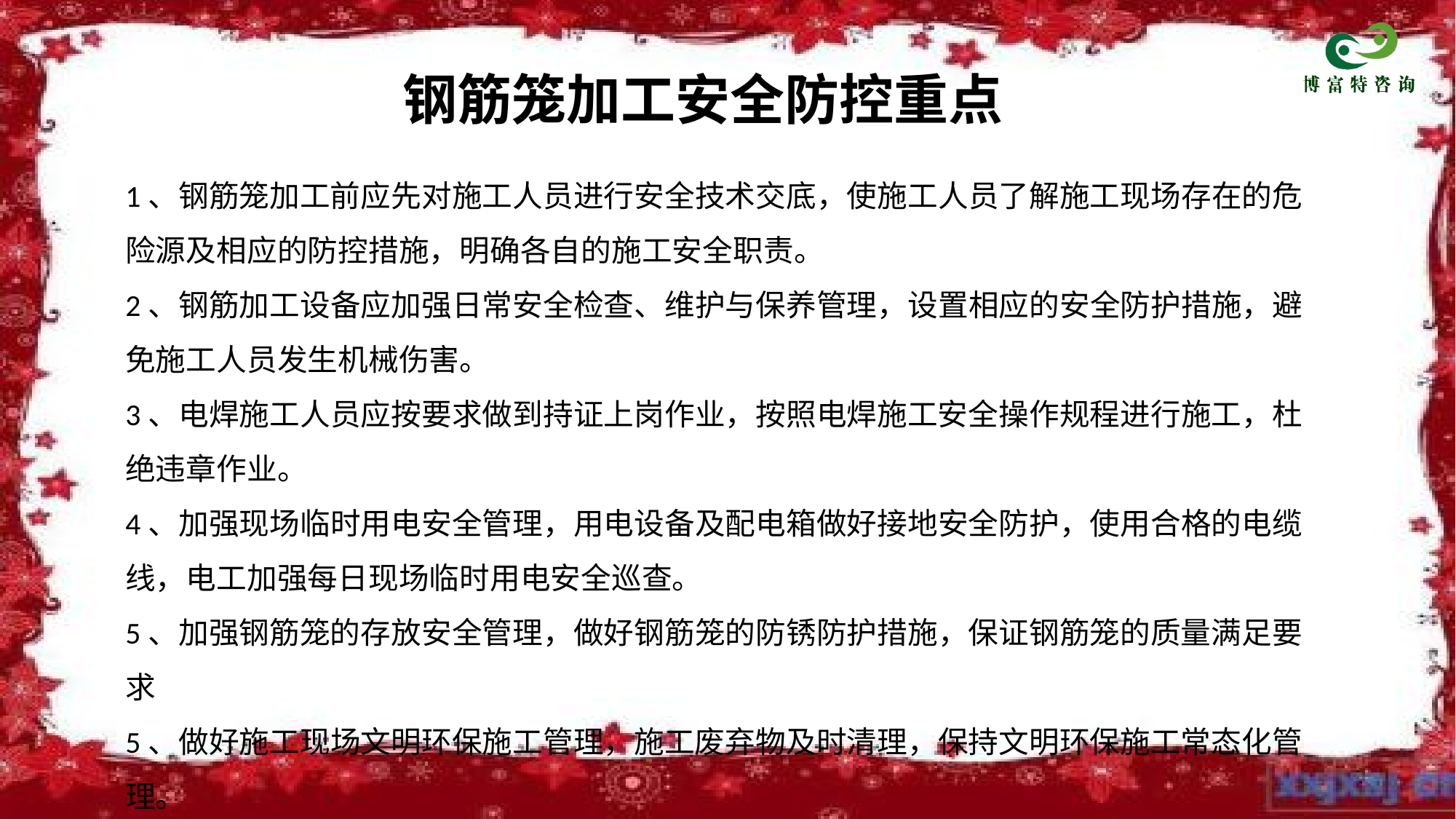

钢筋笼加工安全防控重点
1、钢筋笼加工前应先对施工人员进行安全技术交底，使施工人员了解施工现场存在的危险源及相应的防控措施，明确各自的施工安全职责。
2、钢筋加工设备应加强日常安全检查、维护与保养管理，设置相应的安全防护措施，避免施工人员发生机械伤害。
3、电焊施工人员应按要求做到持证上岗作业，按照电焊施工安全操作规程进行施工，杜绝违章作业。
4、加强现场临时用电安全管理，用电设备及配电箱做好接地安全防护，使用合格的电缆线，电工加强每日现场临时用电安全巡查。
5、加强钢筋笼的存放安全管理，做好钢筋笼的防锈防护措施，保证钢筋笼的质量满足要求
5、做好施工现场文明环保施工管理，施工废弃物及时清理，保持文明环保施工常态化管理。